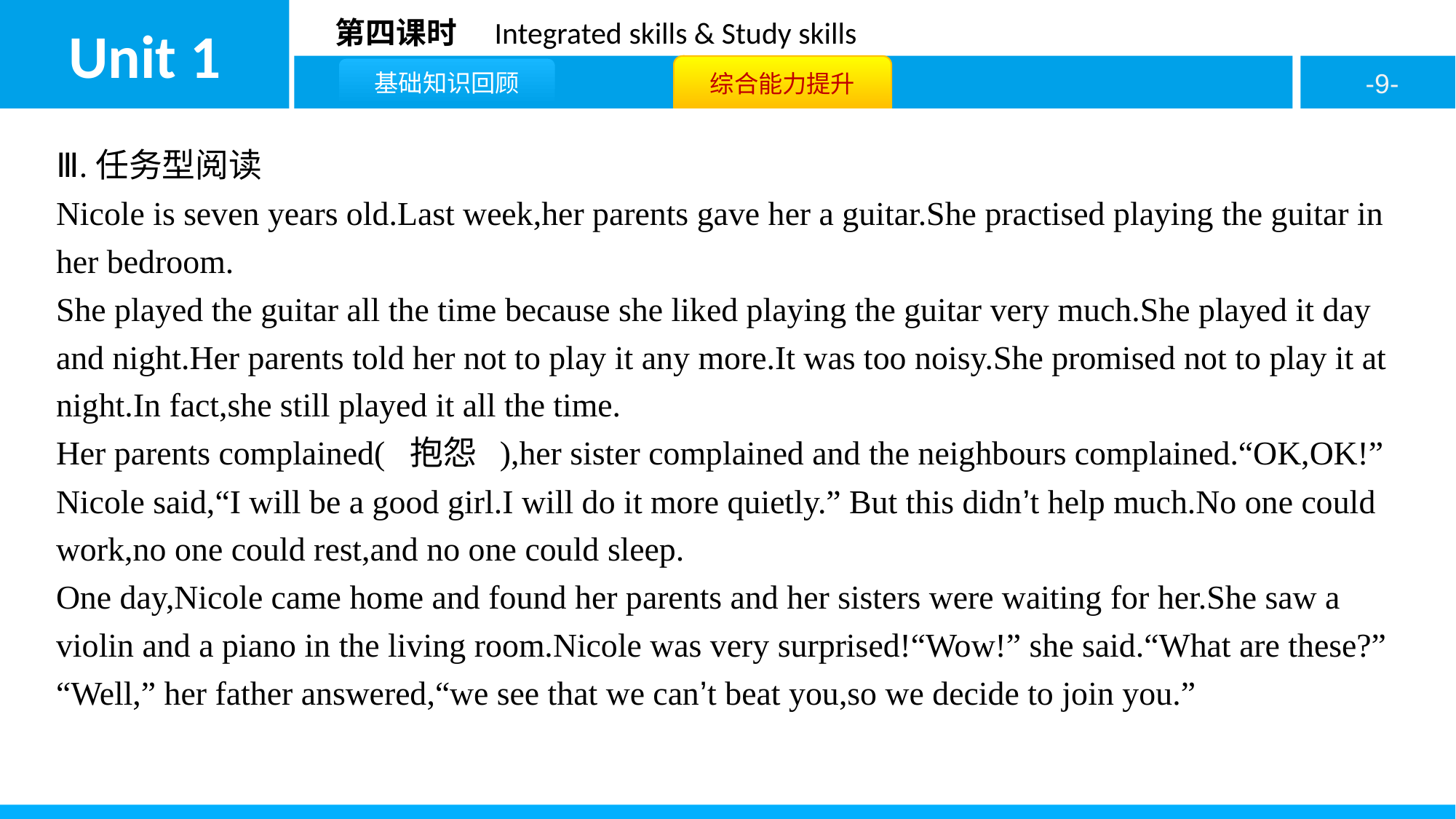

Ⅲ.任务型阅读
Nicole is seven years old.Last week,her parents gave her a guitar.She practised playing the guitar in her bedroom.
She played the guitar all the time because she liked playing the guitar very much.She played it day and night.Her parents told her not to play it any more.It was too noisy.She promised not to play it at night.In fact,she still played it all the time.
Her parents complained(  抱怨  ),her sister complained and the neighbours complained.“OK,OK!” Nicole said,“I will be a good girl.I will do it more quietly.” But this didn’t help much.No one could work,no one could rest,and no one could sleep.
One day,Nicole came home and found her parents and her sisters were waiting for her.She saw a violin and a piano in the living room.Nicole was very surprised!“Wow!” she said.“What are these?” “Well,” her father answered,“we see that we can’t beat you,so we decide to join you.”